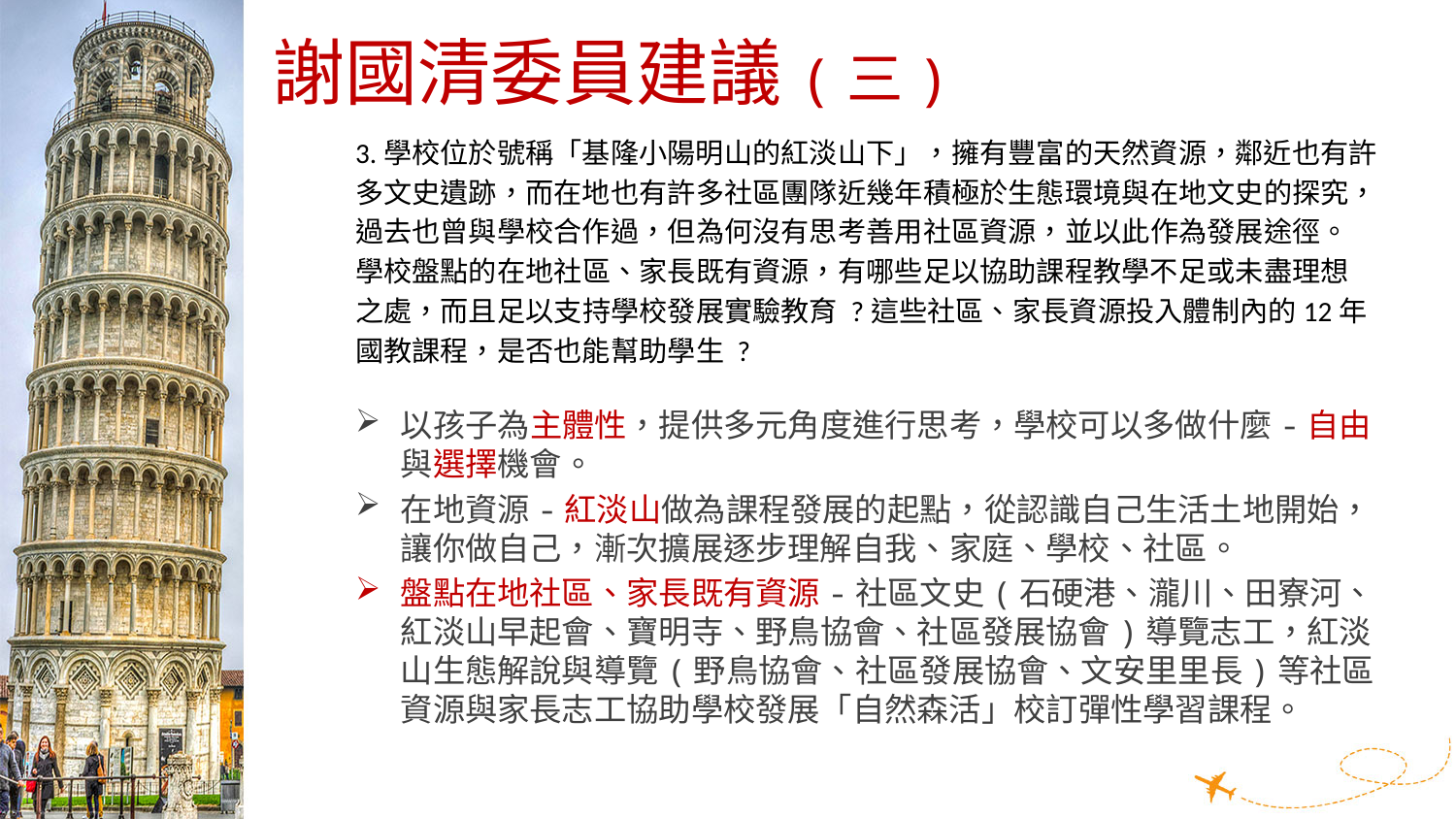

# 謝國清委員建議(三)

3.學校位於號稱「基隆小陽明山的紅淡山下」，擁有豐富的天然資源，鄰近也有許
多文史遺跡，而在地也有許多社區團隊近幾年積極於生態環境與在地文史的探究，
過去也曾與學校合作過，但為何沒有思考善用社區資源，並以此作為發展途徑。
學校盤點的在地社區、家長既有資源，有哪些足以協助課程教學不足或未盡理想
之處，而且足以支持學校發展實驗教育 ?這些社區、家長資源投入體制內的12年
國教課程，是否也能幫助學生 ?

以孩子為主體性，提供多元角度進行思考，學校可以多做什麼-自由與選擇機會。
在地資源-紅淡山做為課程發展的起點，從認識自己生活土地開始，讓你做自己，漸次擴展逐步理解自我、家庭、學校、社區。
盤點在地社區、家長既有資源-社區文史(石硬港、瀧川、田寮河、紅淡山早起會、寶明寺、野鳥協會、社區發展協會)導覽志工，紅淡山生態解說與導覽(野鳥協會、社區發展協會、文安里里長)等社區資源與家長志工協助學校發展「自然森活」校訂彈性學習課程。